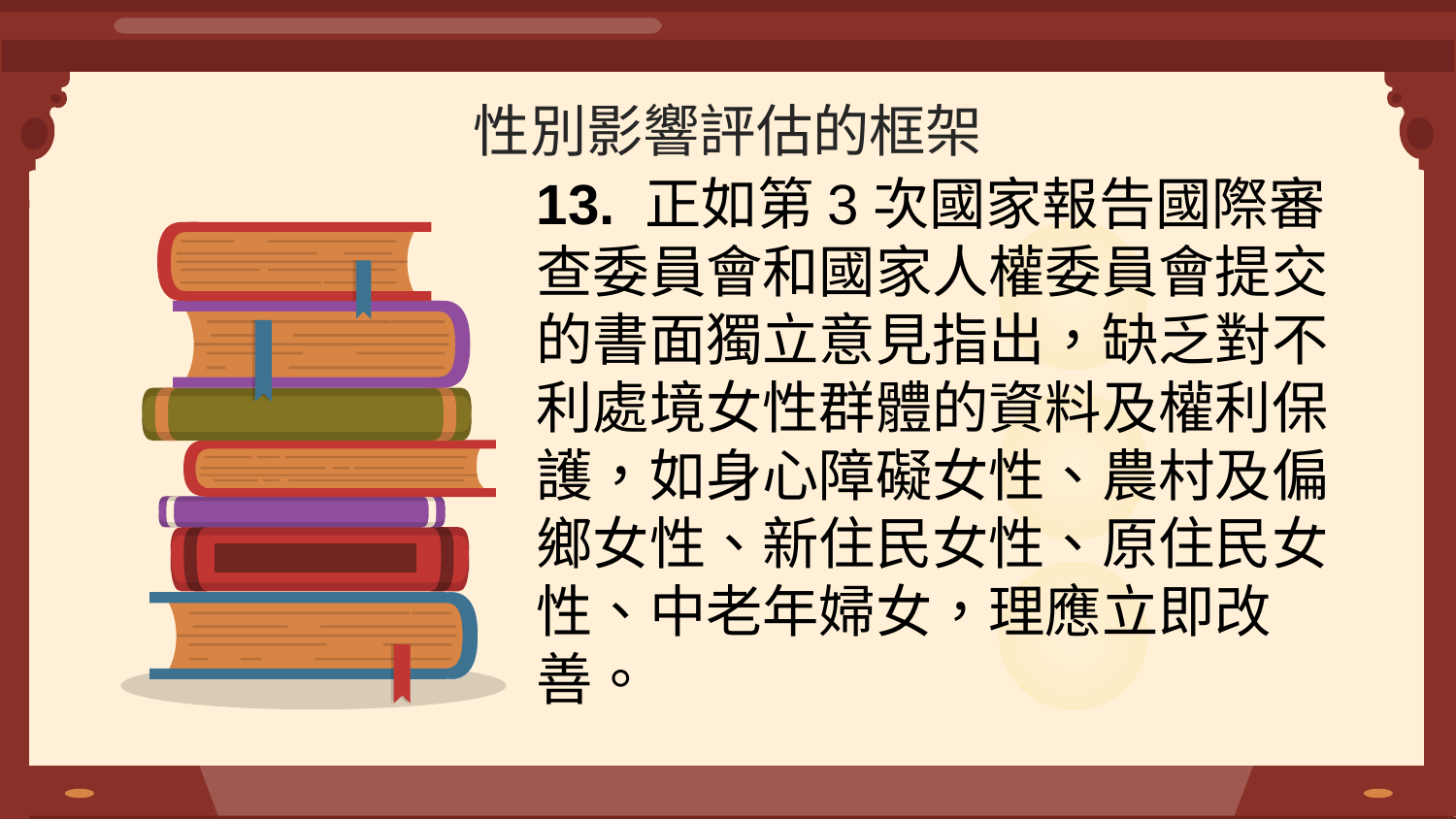

# 性別影響評估的框架

13. 正如第3次國家報告國際審查委員會和國家人權委員會提交的書面獨立意見指出，缺乏對不利處境女性群體的資料及權利保護，如身心障礙女性、農村及偏鄉女性、新住民女性、原住民女性、中老年婦女，理應立即改善。